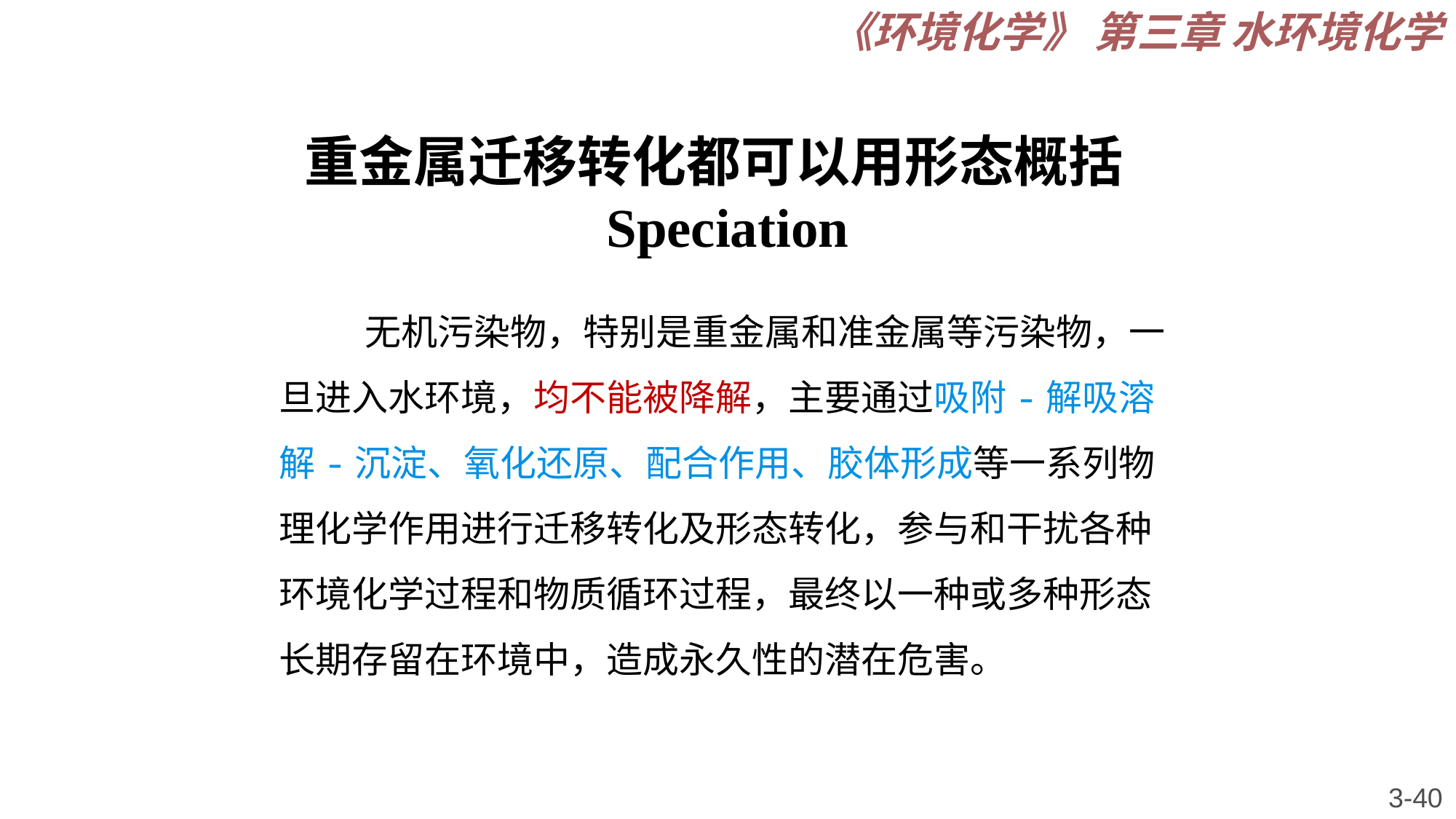

《环境化学》 第三章 水环境化学
重金属迁移转化都可以用形态概括
Speciation
无机污染物，特别是重金属和准金属等污染物，一旦进入水环境，均不能被降解，主要通过吸附-解吸溶解-沉淀、氧化还原、配合作用、胶体形成等一系列物理化学作用进行迁移转化及形态转化，参与和干扰各种环境化学过程和物质循环过程，最终以一种或多种形态长期存留在环境中，造成永久性的潜在危害。
3-40